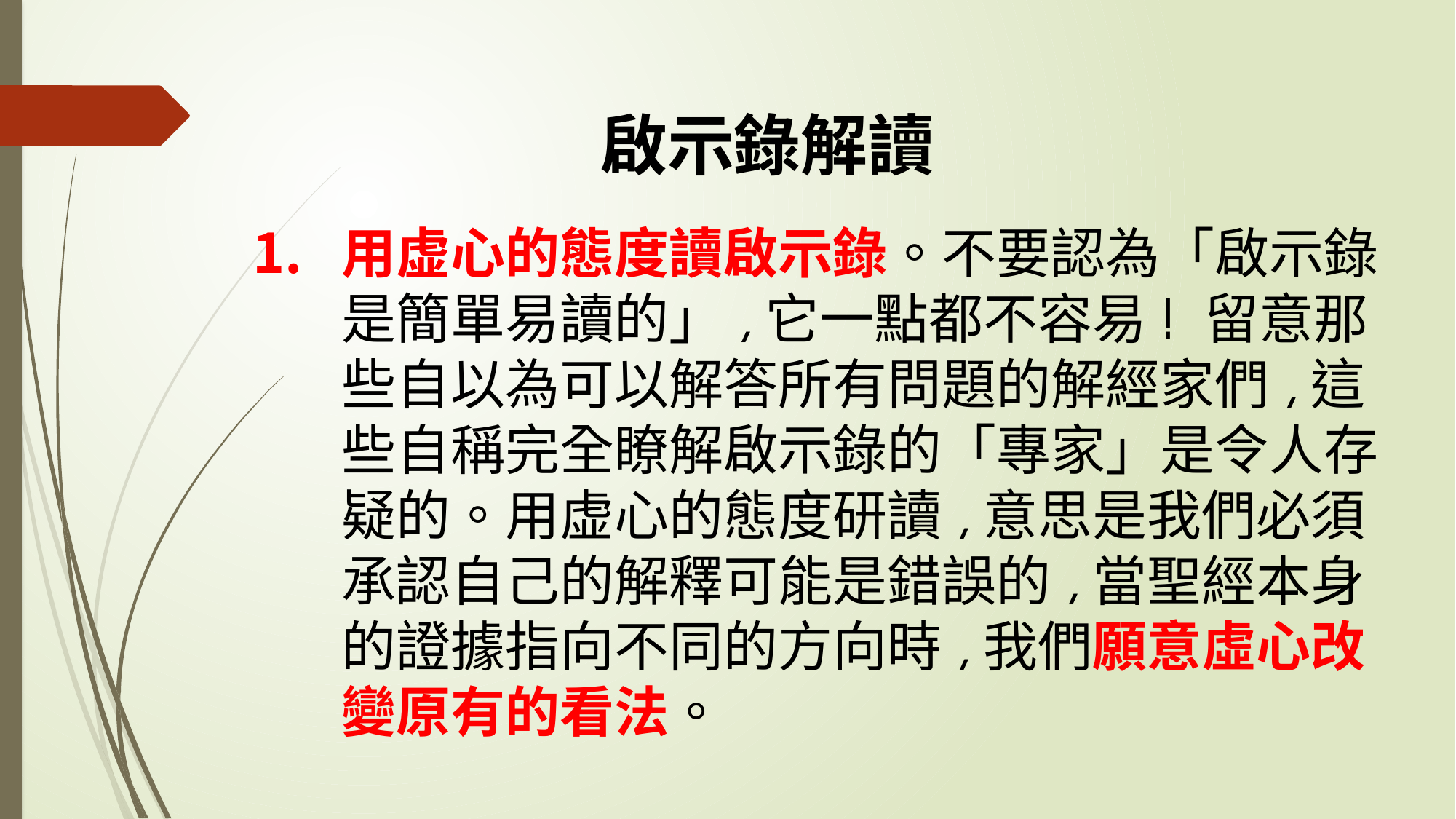

啟示錄解讀
用虚心的態度讀啟示錄。不要認為「啟示錄是簡單易讀的」,它一點都不容易! 留意那些自以為可以解答所有問題的解經家們,這些自稱完全瞭解啟示錄的「專家」是令人存疑的。用虚心的態度研讀,意思是我們必須承認自己的解釋可能是錯誤的,當聖經本身的證據指向不同的方向時,我們願意虛心改變原有的看法。